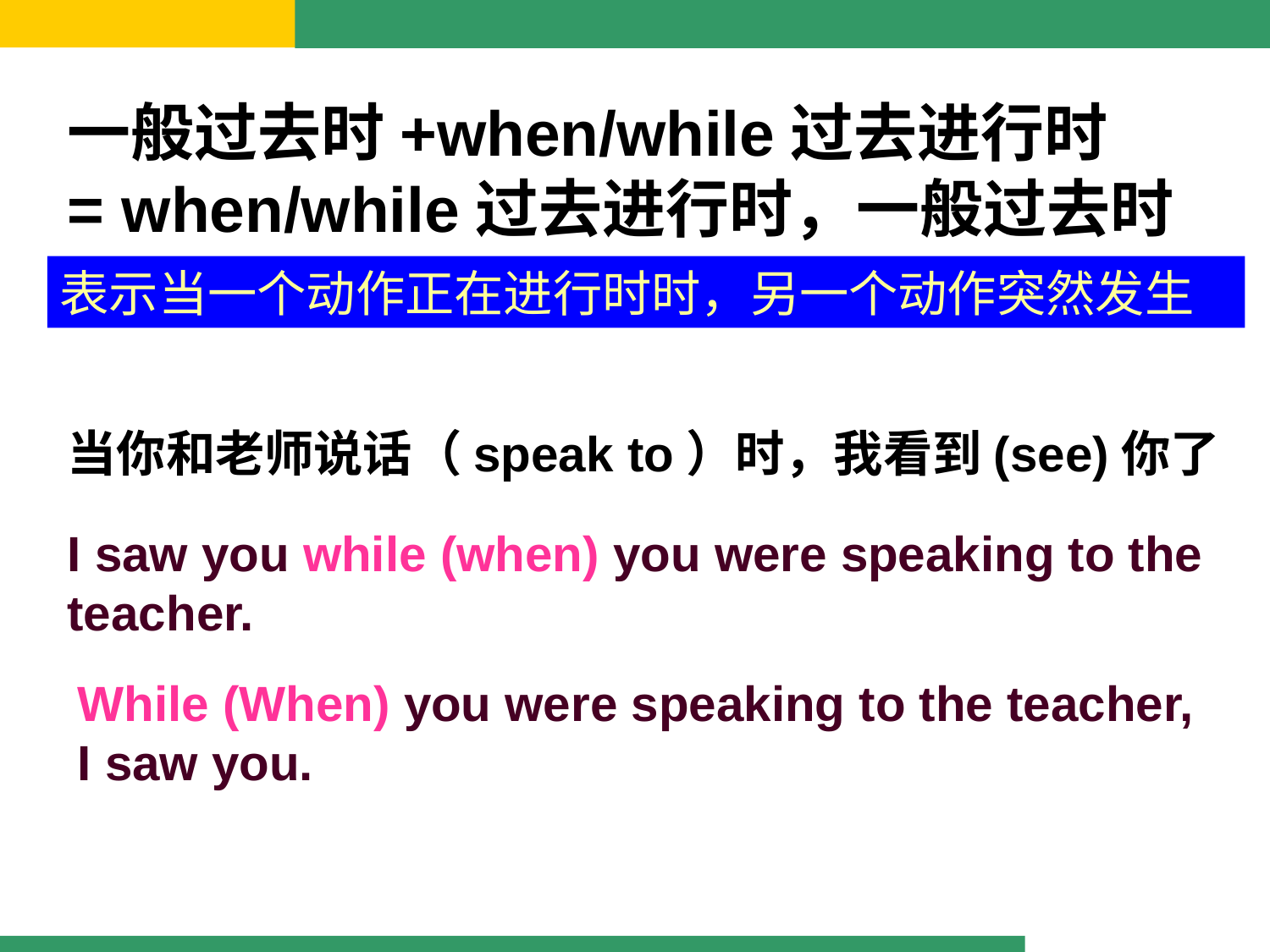

一般过去时+when/while过去进行时
= when/while过去进行时，一般过去时
表示当一个动作正在进行时时，另一个动作突然发生
当你和老师说话（speak to）时，我看到(see)你了
I saw you while (when) you were speaking to the teacher.
While (When) you were speaking to the teacher, I saw you.